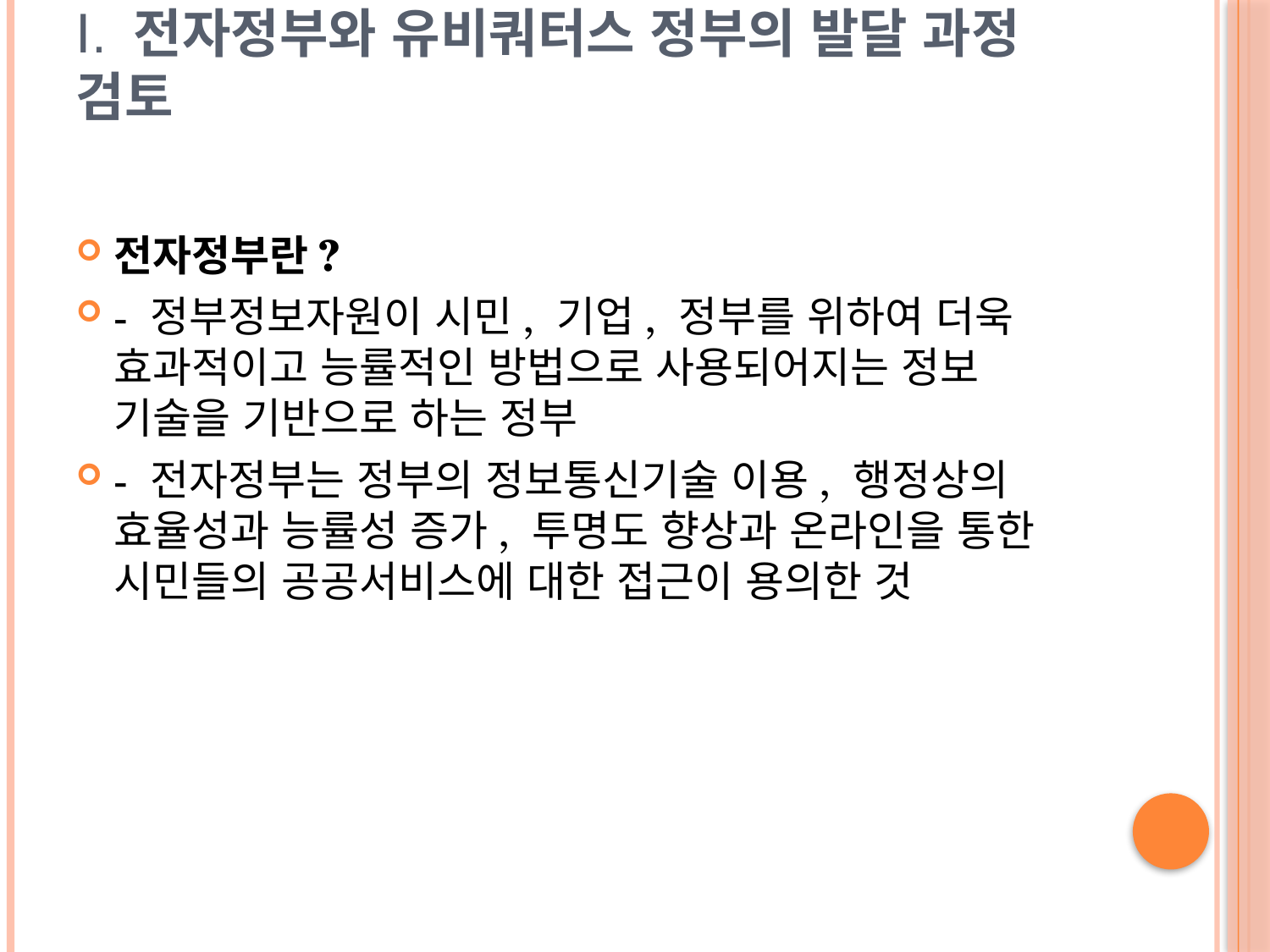

# Ⅰ. 전자정부와 유비쿼터스 정부의 발달 과정 검토
전자정부란?
- 정부정보자원이 시민, 기업, 정부를 위하여 더욱 효과적이고 능률적인 방법으로 사용되어지는 정보 기술을 기반으로 하는 정부
- 전자정부는 정부의 정보통신기술 이용, 행정상의 효율성과 능률성 증가, 투명도 향상과 온라인을 통한 시민들의 공공서비스에 대한 접근이 용의한 것